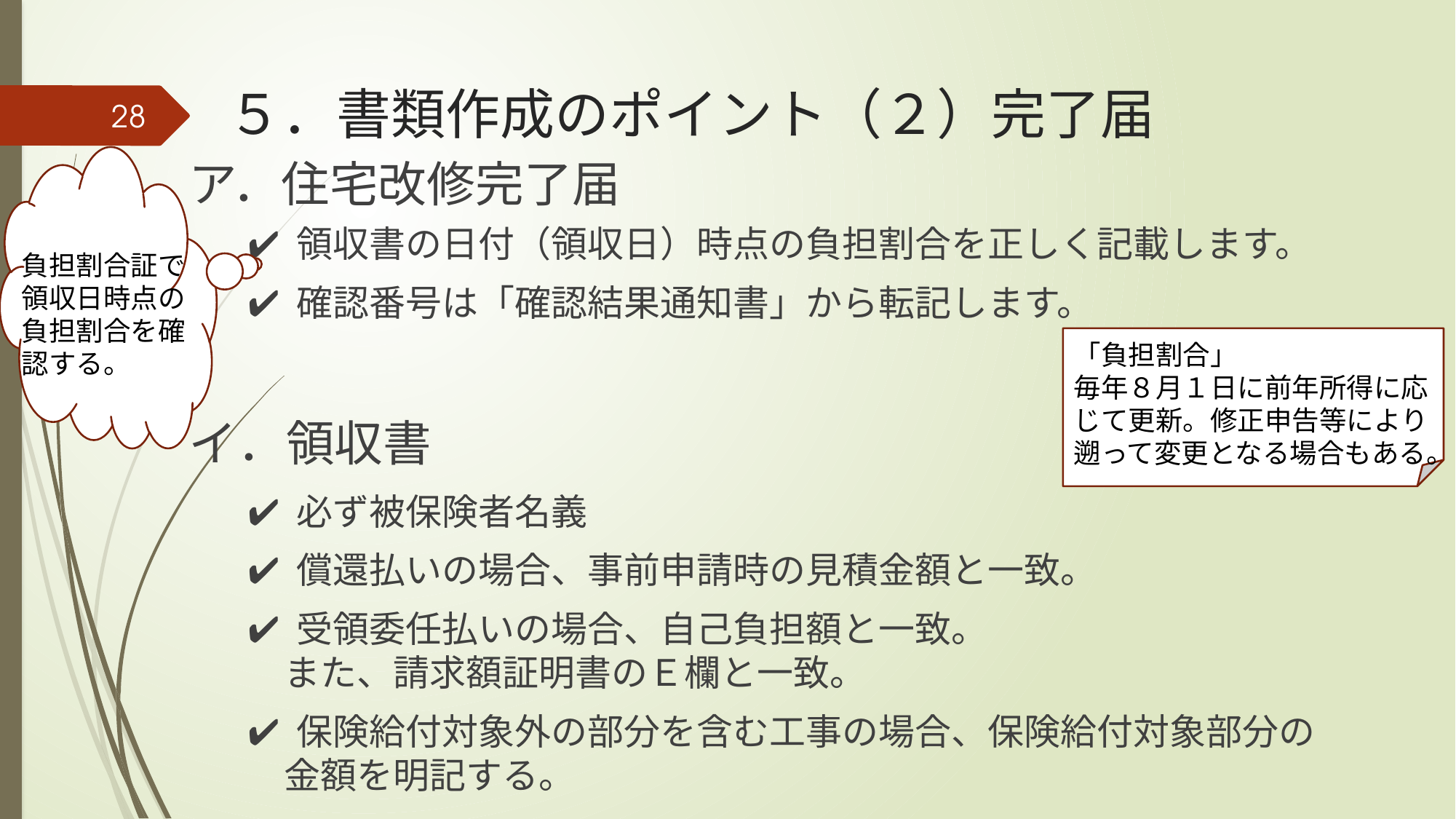

５．書類作成のポイント（２）完了届

28

ア．住宅改修完了届
✔ 領収書の日付（領収日）時点の負担割合を正しく記載します。
✔ 確認番号は「確認結果通知書」から転記します。
負担割合証で領収日時点の負担割合を確認する。

「負担割合」
毎年８月１日に前年所得に応じて更新。修正申告等により遡って変更となる場合もある。
イ．領収書
✔ 必ず被保険者名義
✔ 償還払いの場合、事前申請時の見積金額と一致。
✔ 受領委任払いの場合、自己負担額と一致。
　また、請求額証明書のＥ欄と一致。
✔ 保険給付対象外の部分を含む工事の場合、保険給付対象部分の
　金額を明記する。